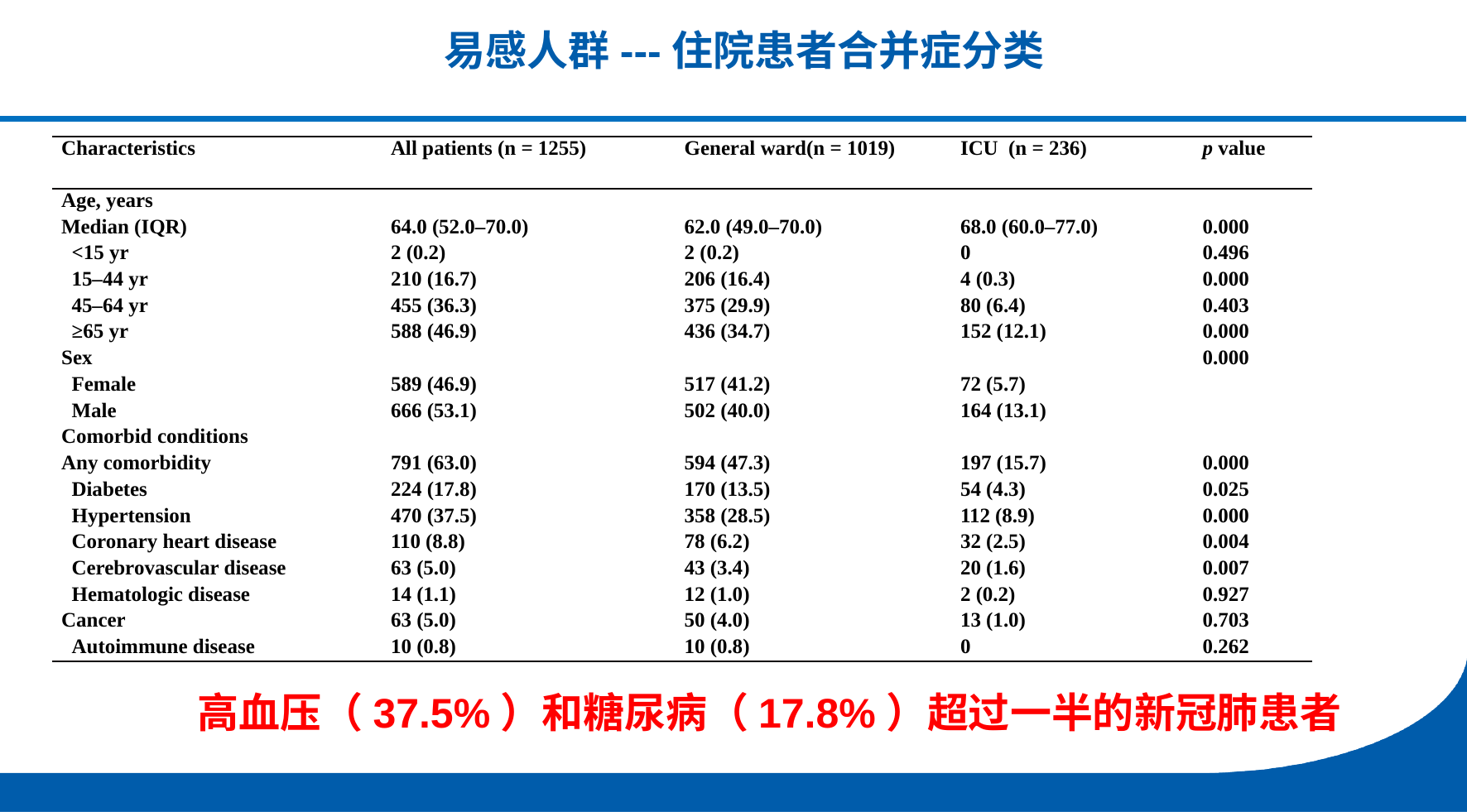

# 易感人群---住院患者合并症分类
| Characteristics |  | All patients (n = 1255) |  | General ward(n = 1019) |  | ICU (n = 236) | p value |
| --- | --- | --- | --- | --- | --- | --- | --- |
| Age, years |  |  |  |  |  |  |  |
| Median (IQR) |  | 64.0 (52.0–70.0) |  | 62.0 (49.0–70.0) |  | 68.0 (60.0–77.0) | 0.000 |
| <15 yr |  | 2 (0.2) |  | 2 (0.2) |  | 0 | 0.496 |
| 15–44 yr |  | 210 (16.7) |  | 206 (16.4) |  | 4 (0.3) | 0.000 |
| 45–64 yr |  | 455 (36.3) |  | 375 (29.9) |  | 80 (6.4) | 0.403 |
| ≥65 yr |  | 588 (46.9) |  | 436 (34.7) |  | 152 (12.1) | 0.000 |
| Sex |  |  |  |  |  |  | 0.000 |
| Female |  | 589 (46.9) |  | 517 (41.2) |  | 72 (5.7) |  |
| Male |  | 666 (53.1) |  | 502 (40.0) |  | 164 (13.1) |  |
| Comorbid conditions |  |  |  |  |  |  |  |
| Any comorbidity |  | 791 (63.0) |  | 594 (47.3) |  | 197 (15.7) | 0.000 |
| Diabetes |  | 224 (17.8) |  | 170 (13.5) |  | 54 (4.3) | 0.025 |
| Hypertension |  | 470 (37.5) |  | 358 (28.5) |  | 112 (8.9) | 0.000 |
| Coronary heart disease |  | 110 (8.8) |  | 78 (6.2) |  | 32 (2.5) | 0.004 |
| Cerebrovascular disease |  | 63 (5.0) |  | 43 (3.4) |  | 20 (1.6) | 0.007 |
| Hematologic disease |  | 14 (1.1) |  | 12 (1.0) |  | 2 (0.2) | 0.927 |
| Cancer |  | 63 (5.0) |  | 50 (4.0) |  | 13 (1.0) | 0.703 |
| Autoimmune disease |  | 10 (0.8) |  | 10 (0.8) |  | 0 | 0.262 |
高血压（37.5%）和糖尿病（17.8%）超过一半的新冠肺患者